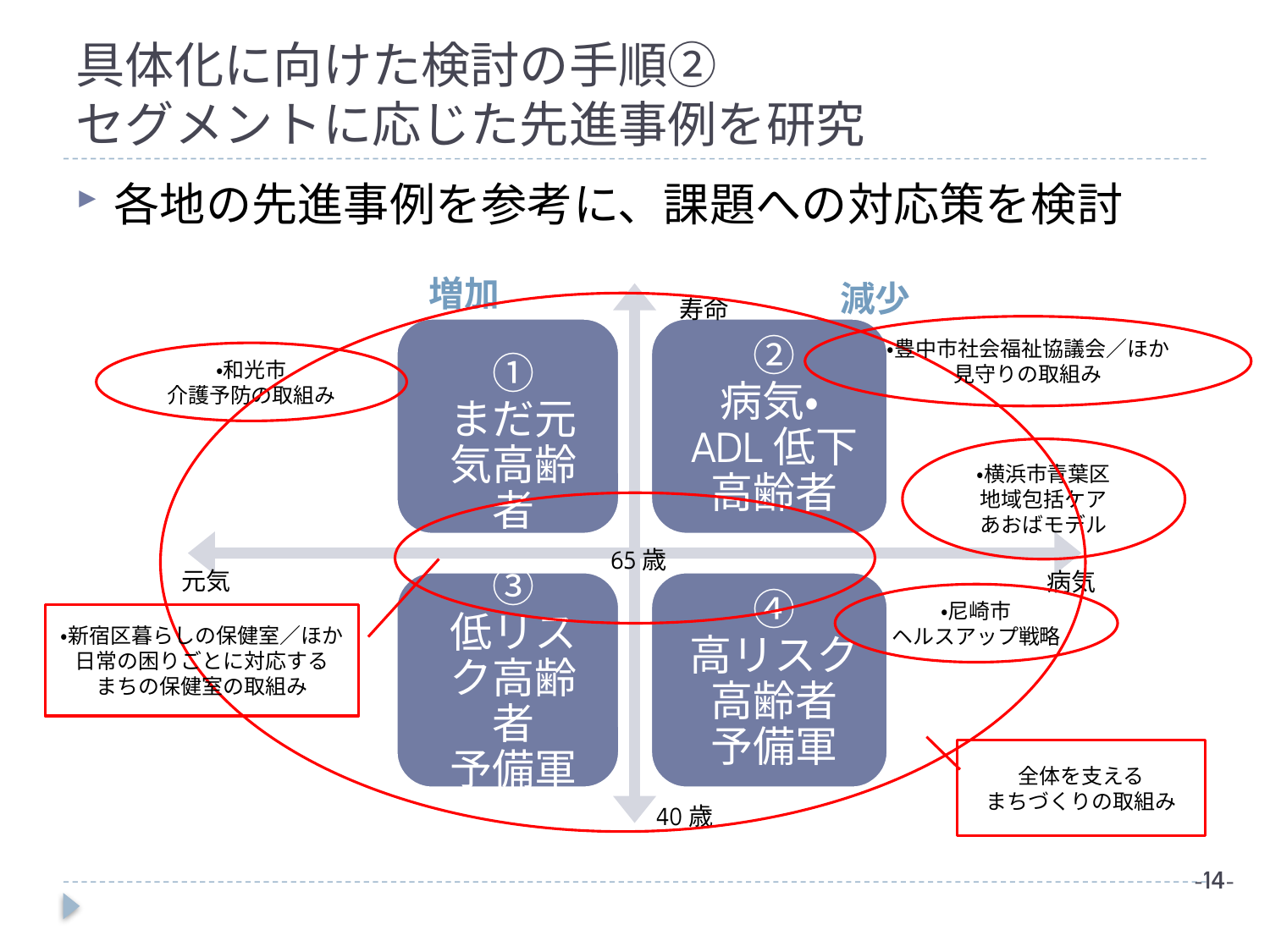

# 具体化に向けた検討の手順② セグメントに応じた先進事例を研究
各地の先進事例を参考に、課題への対応策を検討
増加
減少
①
まだ元気高齢者
②
病気・ADL低下高齢者
③
低リスク高齢者
予備軍
④
高リスク高齢者
予備軍
寿命

・豊中市社会福祉協議会／ほか
見守りの取組み

・和光市
介護予防の取組み
・横浜市青葉区
地域包括ケア
あおばモデル

65歳
元気
病気
・尼崎市
ヘルスアップ戦略
・新宿区暮らしの保健室／ほか
日常の困りごとに対応する
まちの保健室の取組み
全体を支える
まちづくりの取組み
40歳
-14-